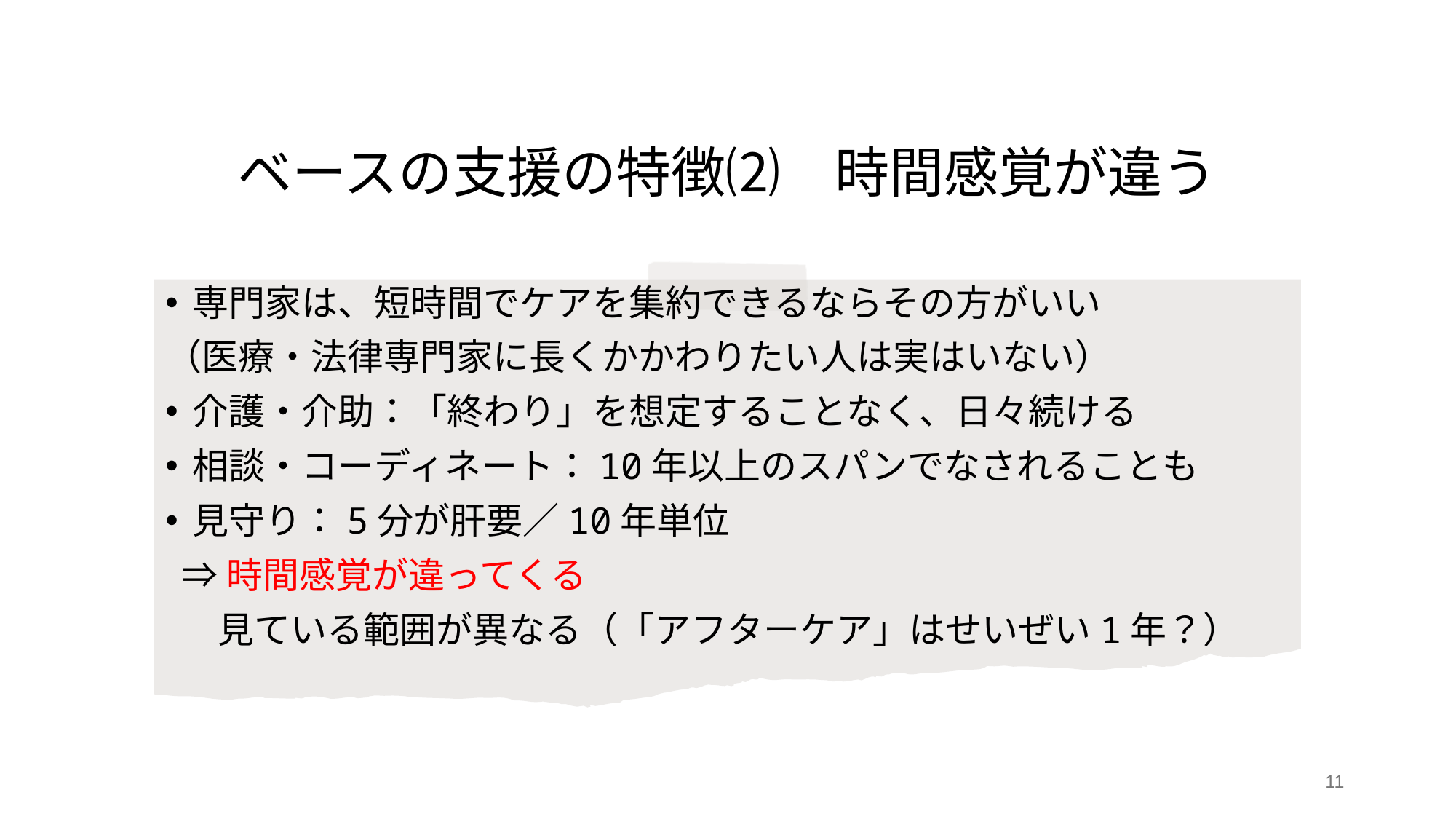

# ベースの支援の特徴⑵　時間感覚が違う

専門家は、短時間でケアを集約できるならその方がいい
（医療・法律専門家に長くかかわりたい人は実はいない）
介護・介助：「終わり」を想定することなく、日々続ける
相談・コーディネート：10年以上のスパンでなされることも
見守り：5分が肝要／10年単位
  ⇒時間感覚が違ってくる
　  見ている範囲が異なる（「アフターケア」はせいぜい1年？）

11